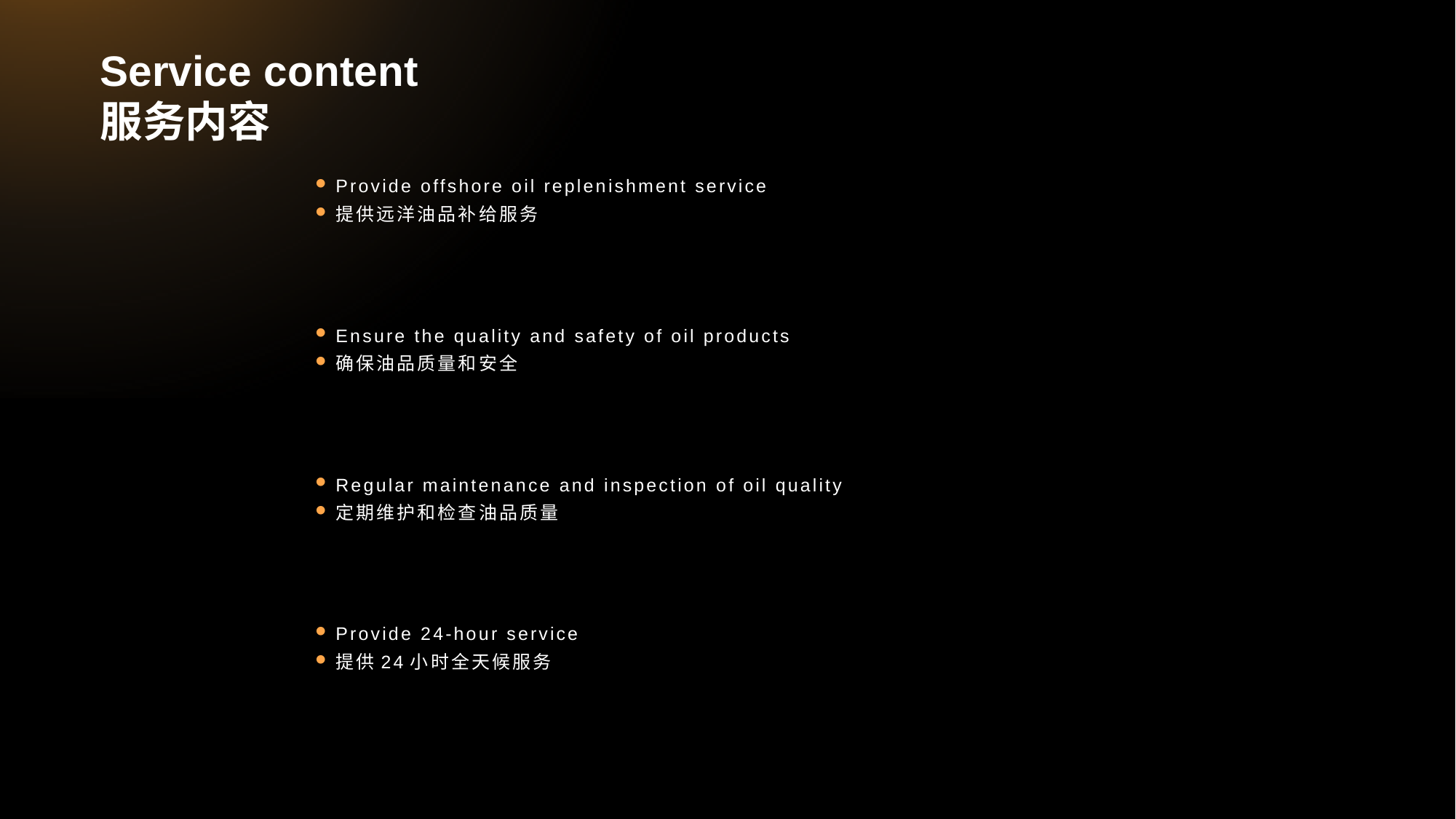

# Service content 服务内容
Provide offshore oil replenishment service
提供远洋油品补给服务
Ensure the quality and safety of oil products
确保油品质量和安全
Regular maintenance and inspection of oil quality
定期维护和检查油品质量
Provide 24-hour service
提供24小时全天候服务